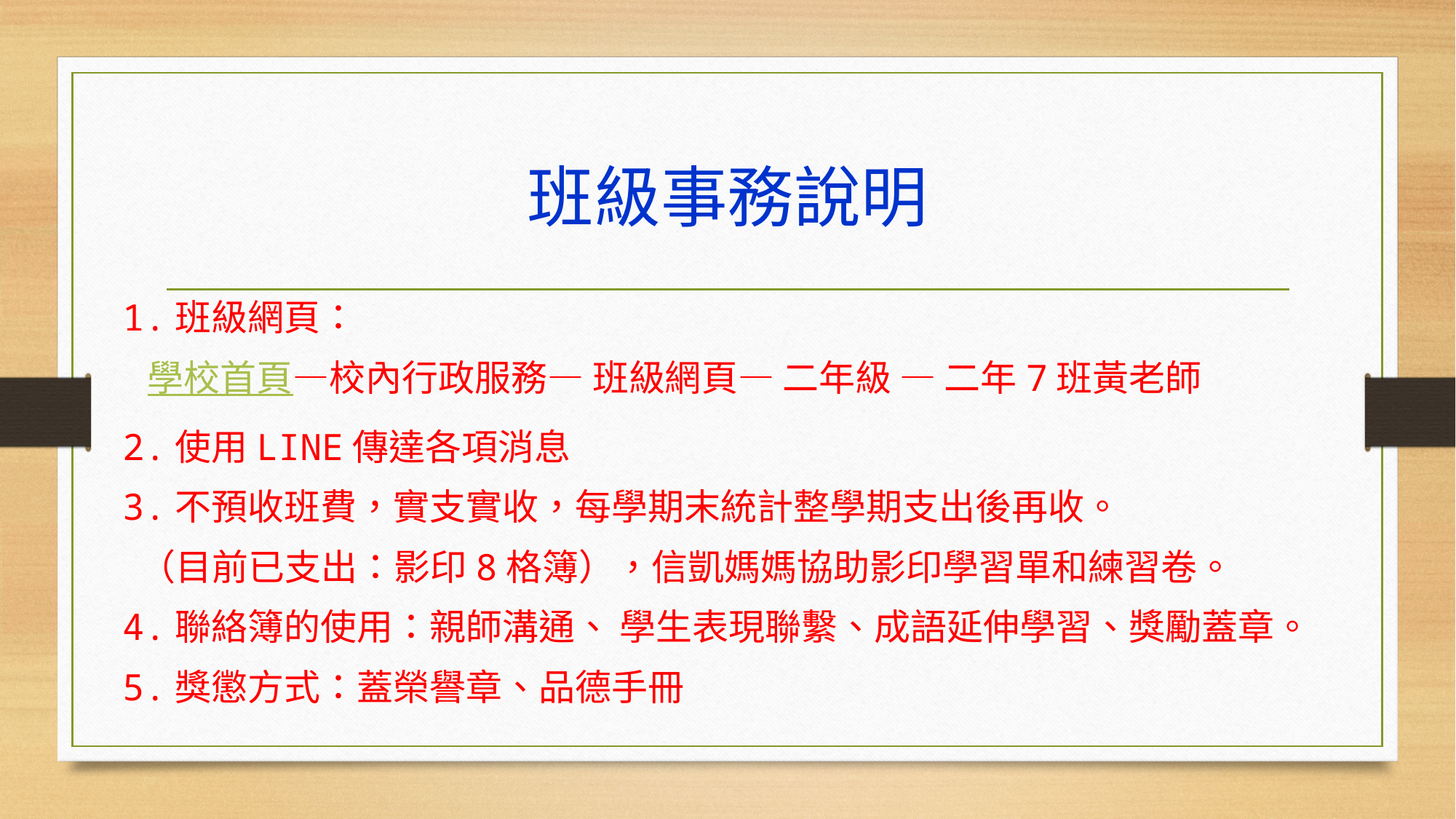

# 班級事務說明
1.班級網頁：
  學校首頁—校內行政服務— 班級網頁— 二年級 — 二年7班黃老師
2.使用LINE傳達各項消息
3.不預收班費，實支實收，每學期末統計整學期支出後再收。
 （目前已支出：影印8格簿），信凱媽媽協助影印學習單和練習卷。
4.聯絡簿的使用：親師溝通、 學生表現聯繫、成語延伸學習、獎勵蓋章。
5.獎懲方式：蓋榮譽章、品德手冊